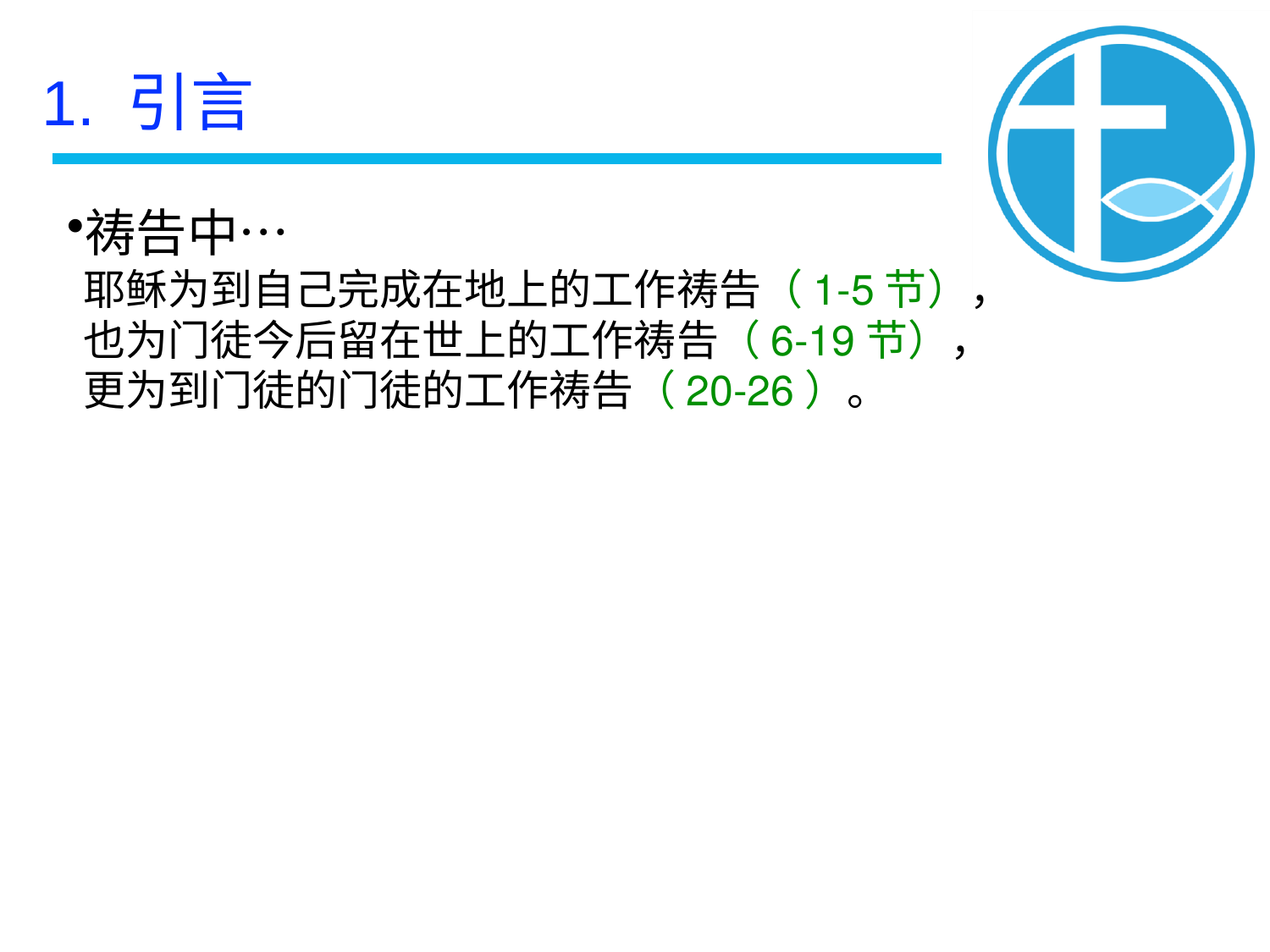

1. 引言
祷告中⋯
耶稣为到自己完成在地上的工作祷告（1-5节），
也为门徒今后留在世上的工作祷告（6-19节），
更为到门徒的门徒的工作祷告（20-26）。